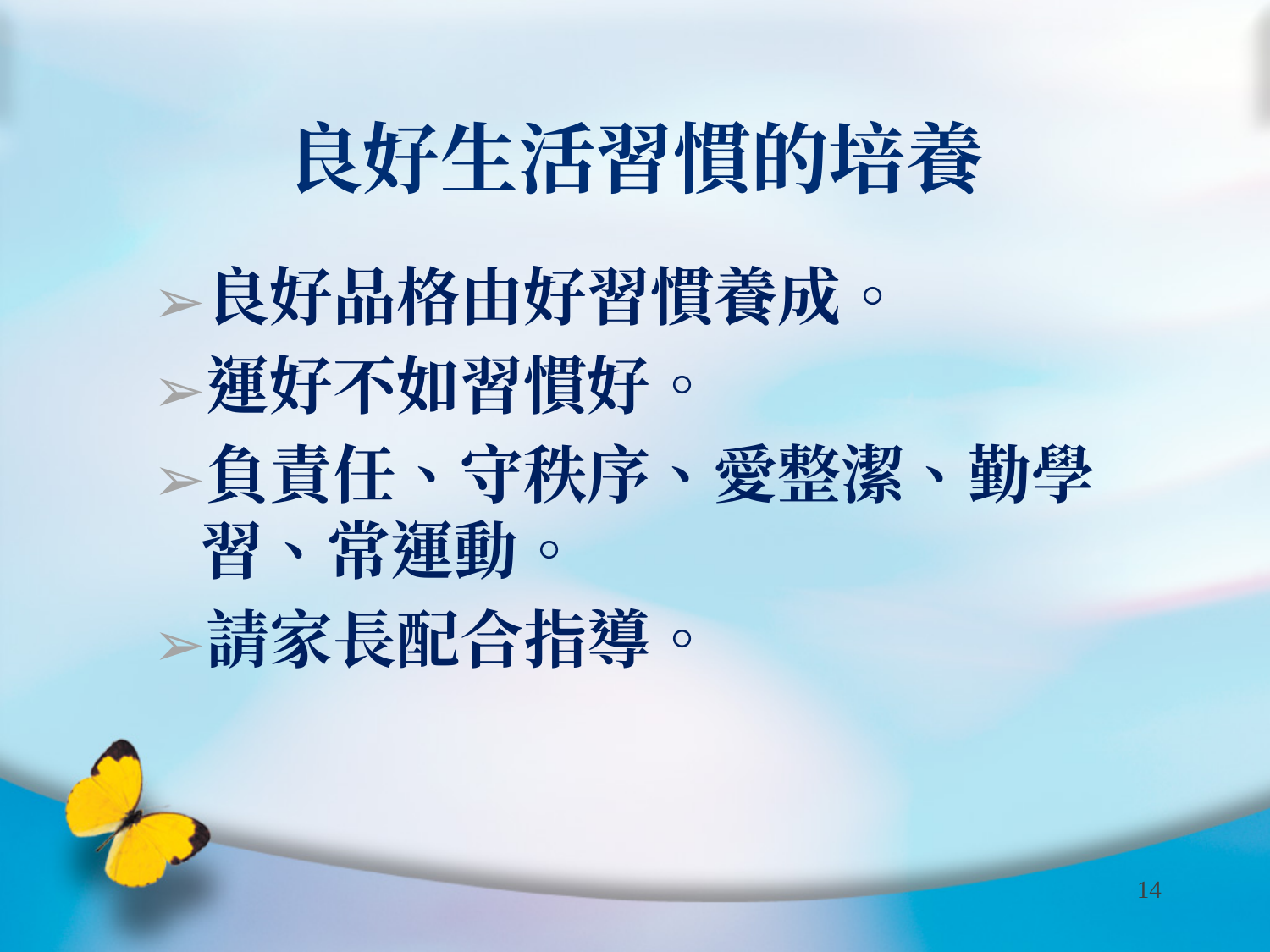

# 良好生活習慣的培養
良好品格由好習慣養成。
運好不如習慣好。
負責任、守秩序、愛整潔、勤學習、常運動。
請家長配合指導。
14